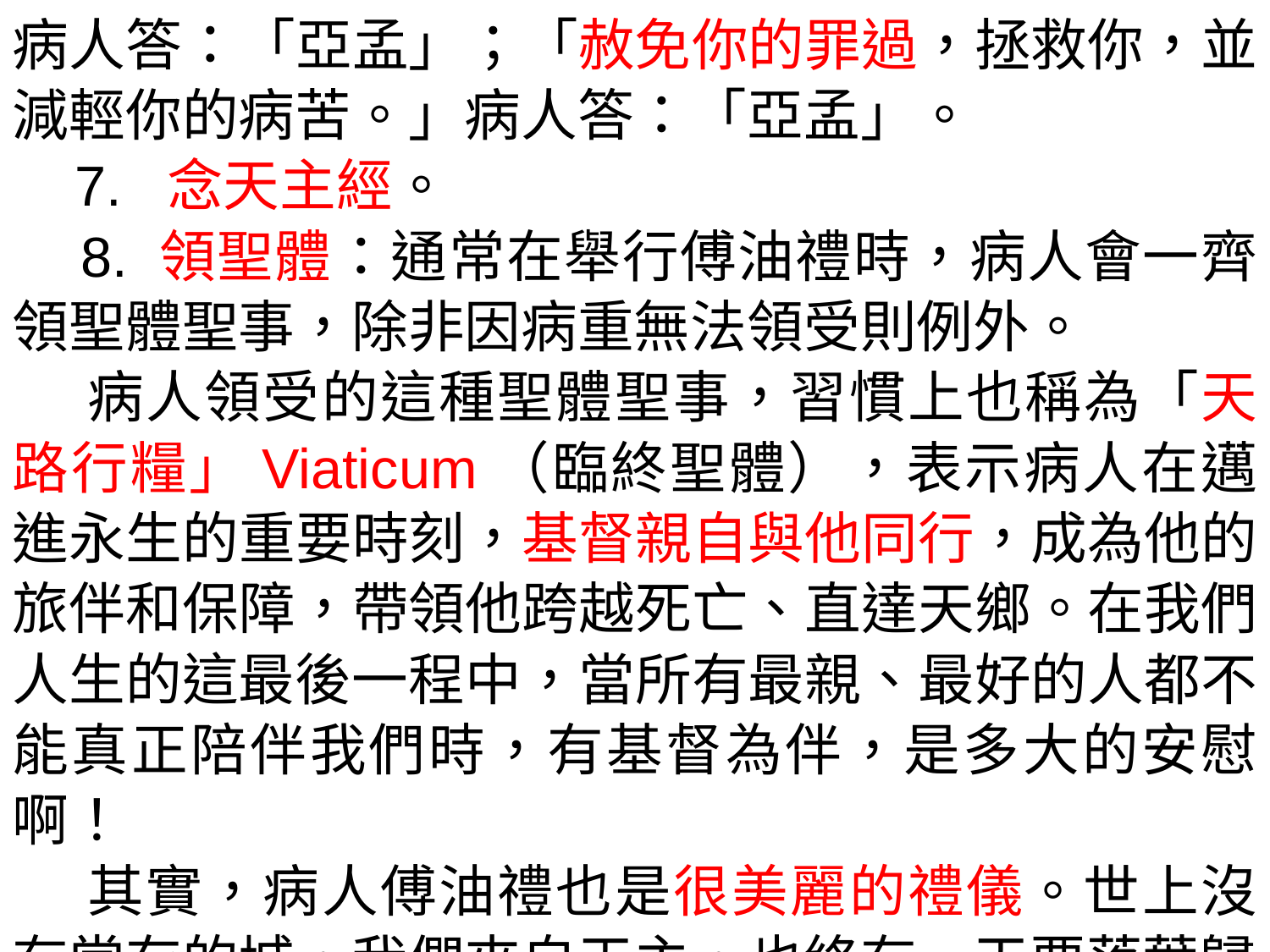

病人答：「亞孟」；「赦免你的罪過，拯救你，並減輕你的病苦。」病人答：「亞孟」。
    7.  念天主經。
    8. 領聖體：通常在舉行傅油禮時，病人會一齊領聖體聖事，除非因病重無法領受則例外。
    病人領受的這種聖體聖事，習慣上也稱為「天路行糧」Viaticum（臨終聖體），表示病人在邁進永生的重要時刻，基督親自與他同行，成為他的旅伴和保障，帶領他跨越死亡、直達天鄉。在我們人生的這最後一程中，當所有最親、最好的人都不能真正陪伴我們時，有基督為伴，是多大的安慰啊！
    其實，病人傅油禮也是很美麗的禮儀。世上沒有常存的城，我們來自天主，也終有一天要落葉歸